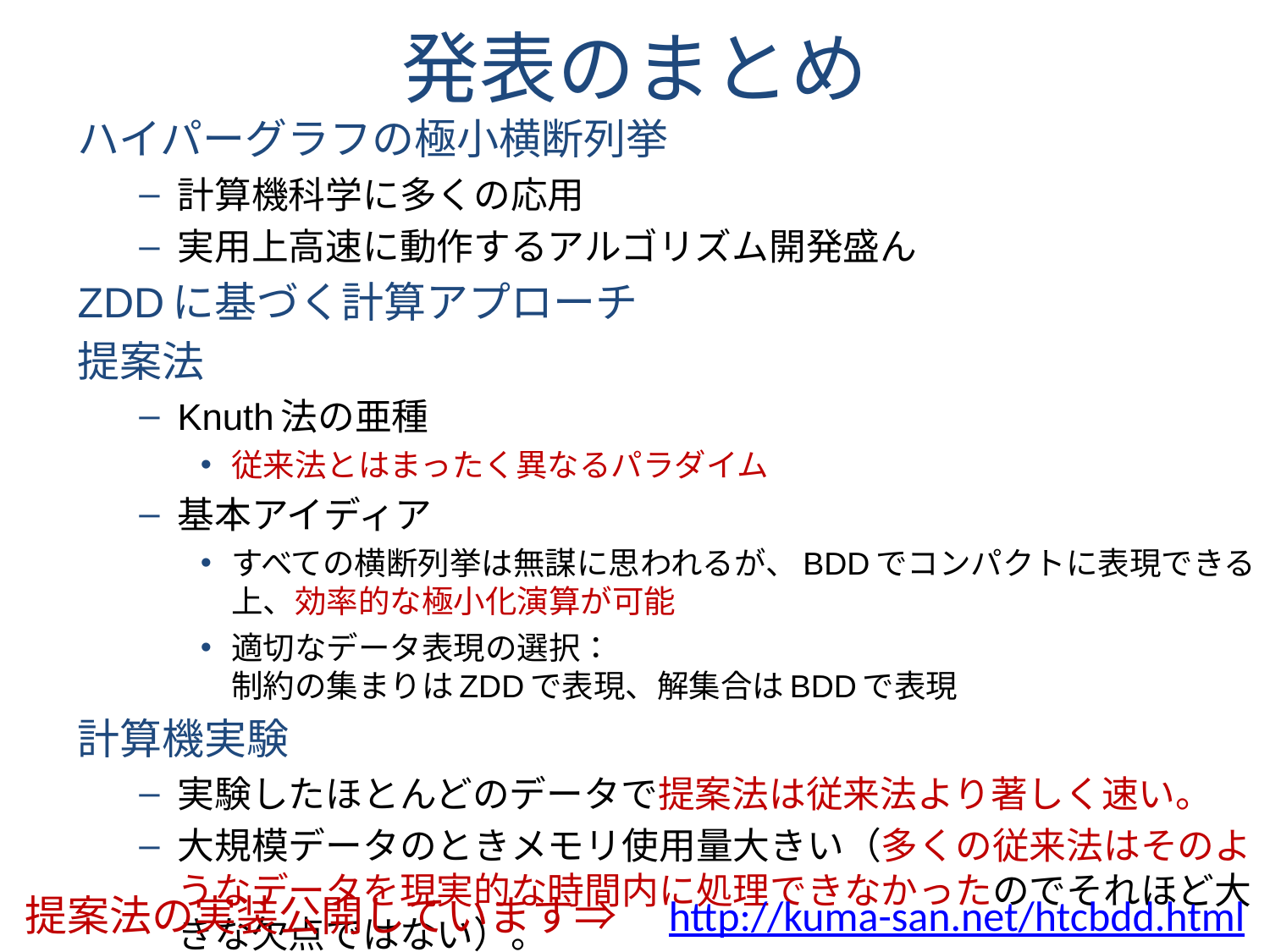

# 発表のまとめ
ハイパーグラフの極小横断列挙
計算機科学に多くの応用
実用上高速に動作するアルゴリズム開発盛ん
ZDDに基づく計算アプローチ
提案法
Knuth法の亜種
従来法とはまったく異なるパラダイム
基本アイディア
すべての横断列挙は無謀に思われるが、BDDでコンパクトに表現できる上、効率的な極小化演算が可能
適切なデータ表現の選択：
制約の集まりはZDDで表現、解集合はBDDで表現
計算機実験
実験したほとんどのデータで提案法は従来法より著しく速い。
大規模データのときメモリ使用量大きい（多くの従来法はそのようなデータを現実的な時間内に処理できなかったのでそれほど大きな欠点ではない）。
提案法の実装公開しています⇒　http://kuma-san.net/htcbdd.html